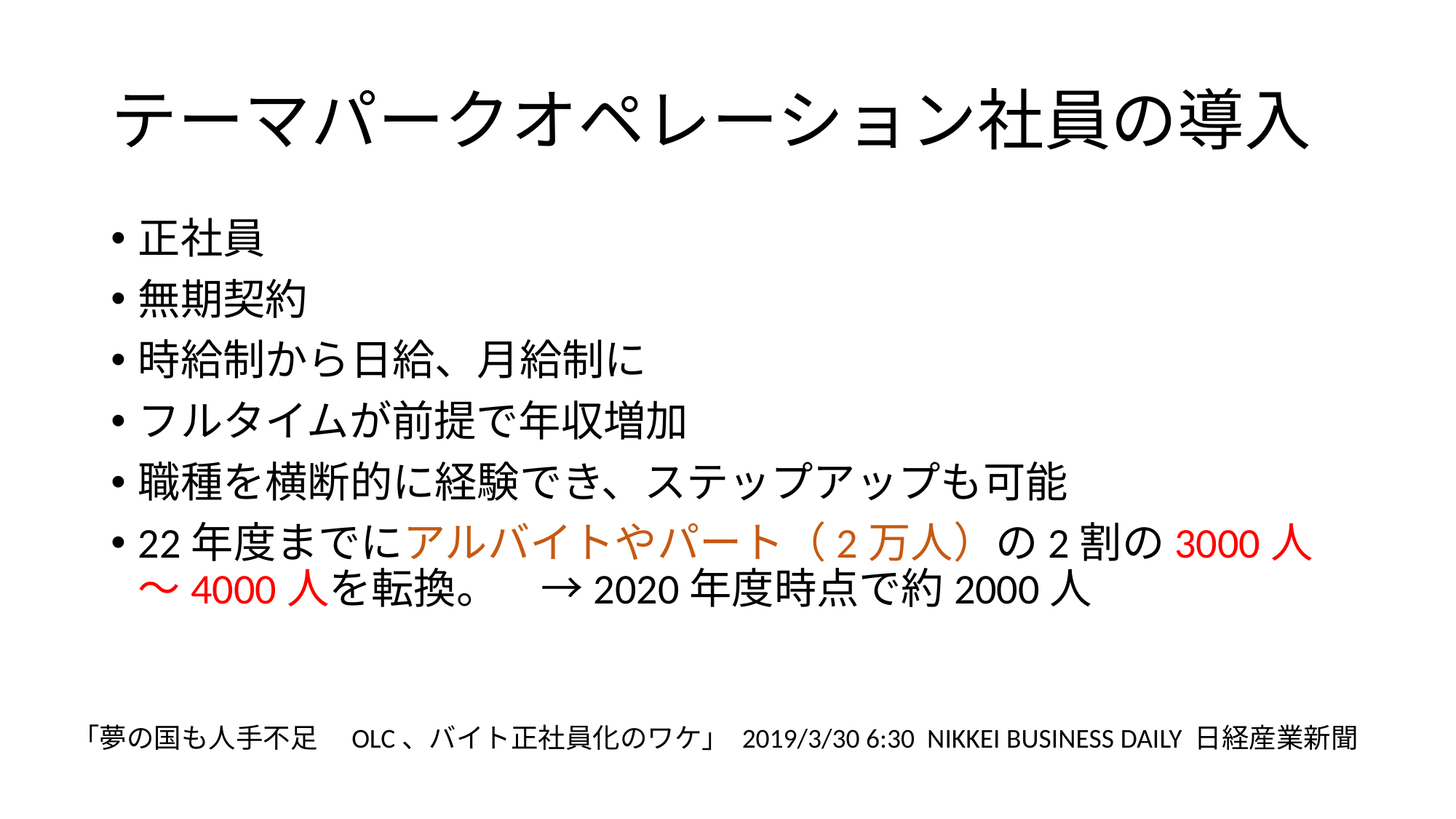

# テーマパークオペレーション社員の導入
正社員
無期契約
時給制から日給、月給制に
フルタイムが前提で年収増加
職種を横断的に経験でき、ステップアップも可能
22年度までにアルバイトやパート（2万人）の2割の3000人～4000人を転換。　→2020年度時点で約2000人
「夢の国も人手不足　OLC、バイト正社員化のワケ」 2019/3/30 6:30  NIKKEI BUSINESS DAILY 日経産業新聞